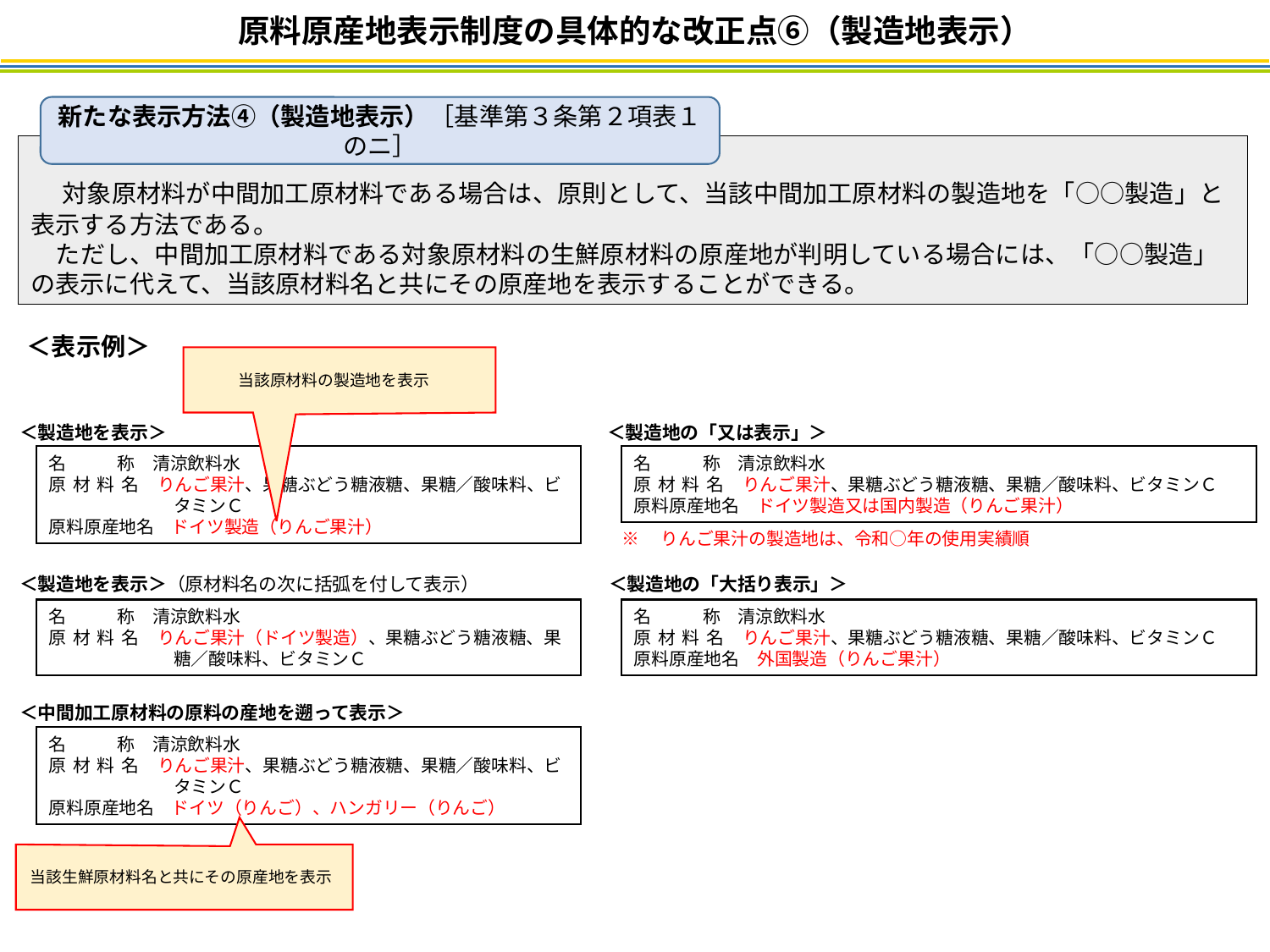

原料原産地表示制度の具体的な改正点⑥（製造地表示）
新たな表示方法④（製造地表示）［基準第３条第２項表１のニ］

　対象原材料が中間加工原材料である場合は、原則として、当該中間加工原材料の製造地を「○○製造」と表示する方法である。
ただし、中間加工原材料である対象原材料の生鮮原材料の原産地が判明している場合には、「○○製造」の表示に代えて、当該原材料名と共にその原産地を表示することができる。
＜表示例＞

当該原材料の製造地を表示
＜製造地を表示＞
＜製造地の「又は表示」＞
名    　　称　清涼飲料水
原 材 料 名　りんご果汁、果糖ぶどう糖液糖、果糖／酸味料、ビタミンＣ
原料原産地名　ドイツ製造（りんご果汁）
名    　　称　清涼飲料水
原 材 料 名　りんご果汁、果糖ぶどう糖液糖、果糖／酸味料、ビタミンＣ
原料原産地名　ドイツ製造又は国内製造（りんご果汁）
※　りんご果汁の製造地は、令和○年の使用実績順
＜製造地を表示＞（原材料名の次に括弧を付して表示）
＜製造地の「大括り表示」＞
名    　　称　清涼飲料水
原 材 料 名　りんご果汁（ドイツ製造）、果糖ぶどう糖液糖、果糖／酸味料、ビタミンＣ
名    　　称　清涼飲料水
原 材 料 名　りんご果汁、果糖ぶどう糖液糖、果糖／酸味料、ビタミンＣ
原料原産地名　外国製造（りんご果汁）
＜中間加工原材料の原料の産地を遡って表示＞
名    　　称　清涼飲料水
原 材 料 名　りんご果汁、果糖ぶどう糖液糖、果糖／酸味料、ビタミンＣ
原料原産地名　ドイツ（りんご）、ハンガリー（りんご）

当該生鮮原材料名と共にその原産地を表示